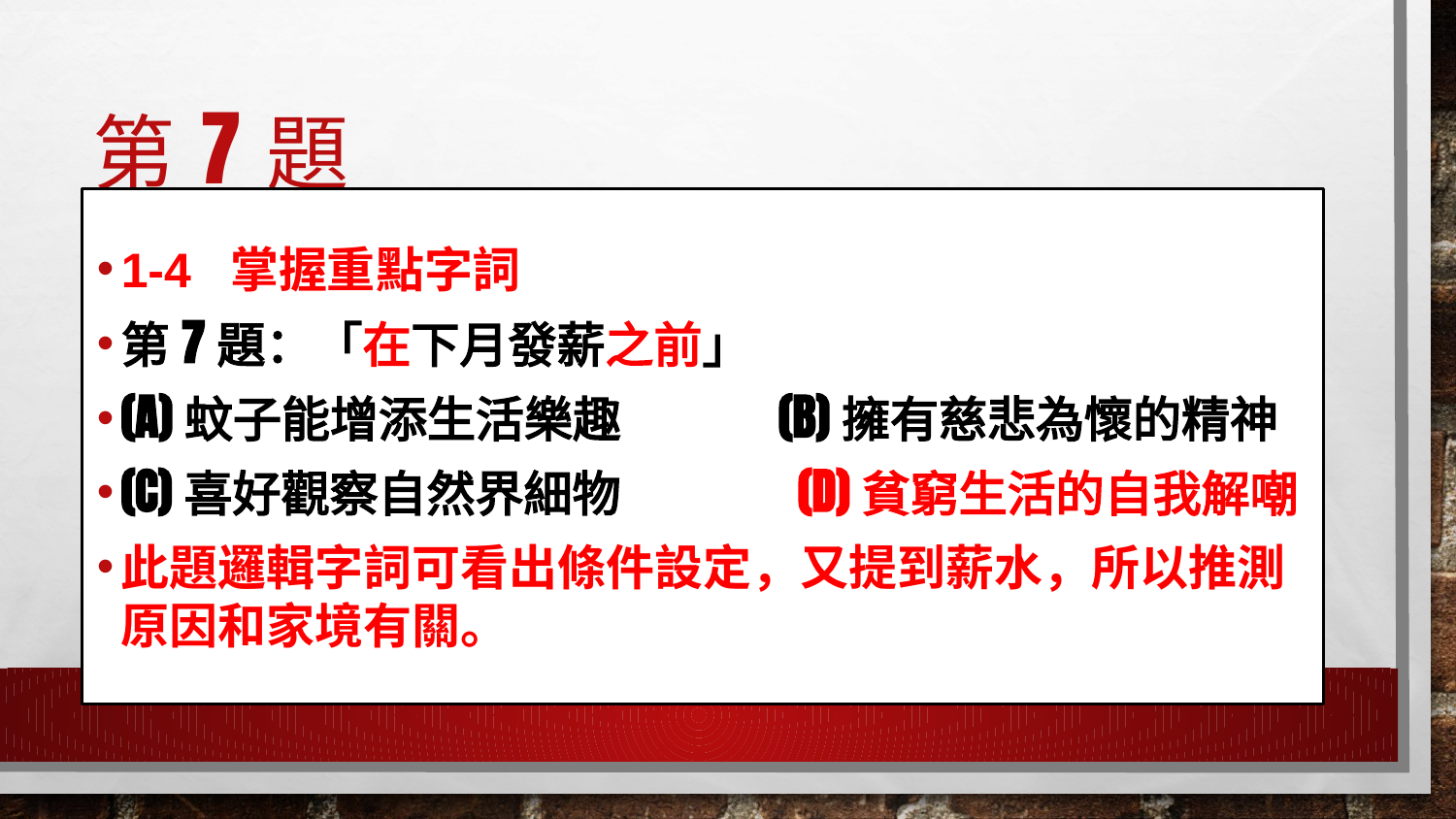

# 第7題
1-4  掌握重點字詞
第7題：「在下月發薪之前」
(A)蚊子能增添生活樂趣　　　(B)擁有慈悲為懷的精神
(C)喜好觀察自然界細物　　      (D)貧窮生活的自我解嘲
此題邏輯字詞可看出條件設定，又提到薪水，所以推測原因和家境有關。